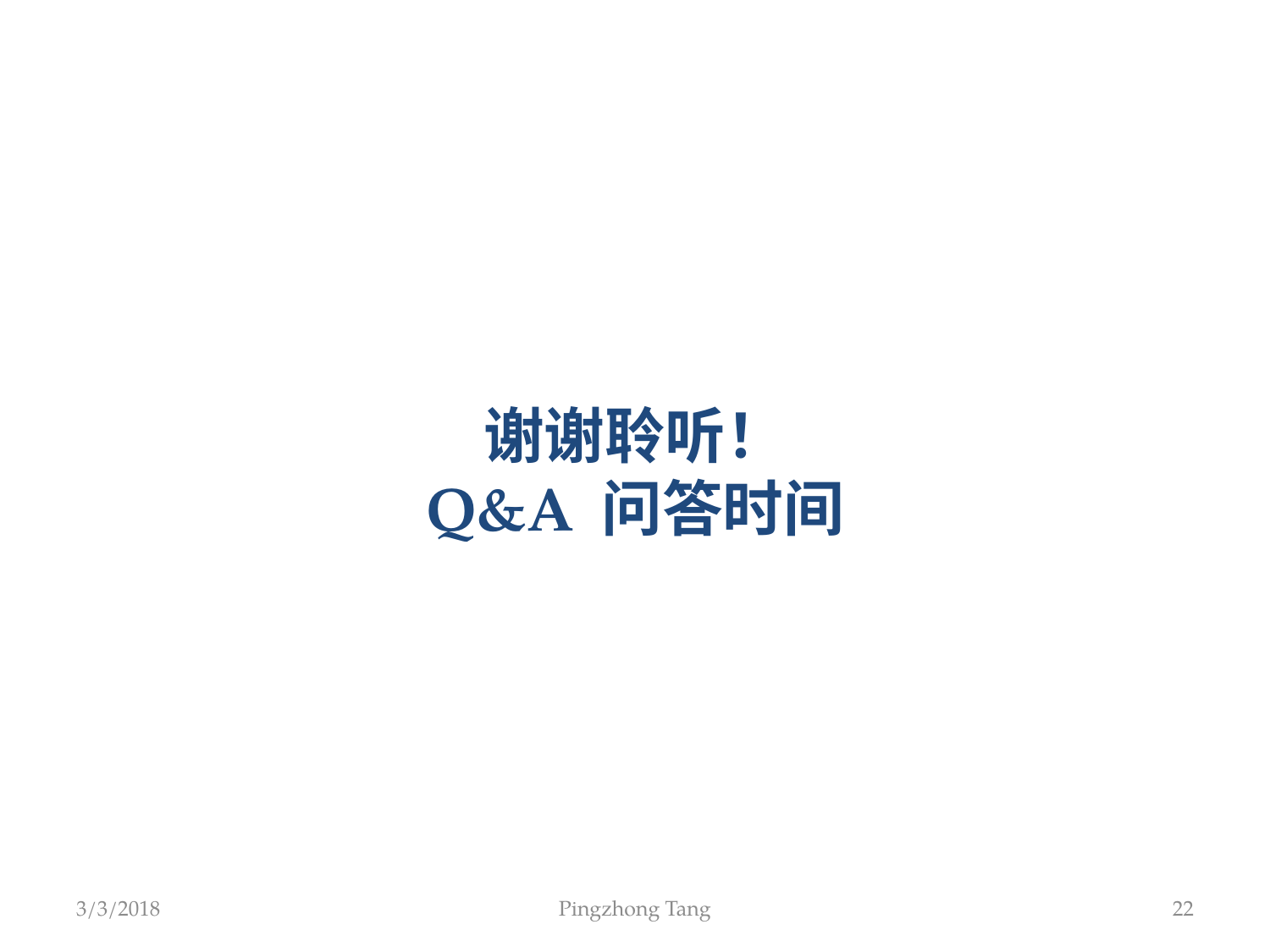

# 谢谢聆听！ Q&A 问答时间
3/3/2018
Pingzhong Tang
22